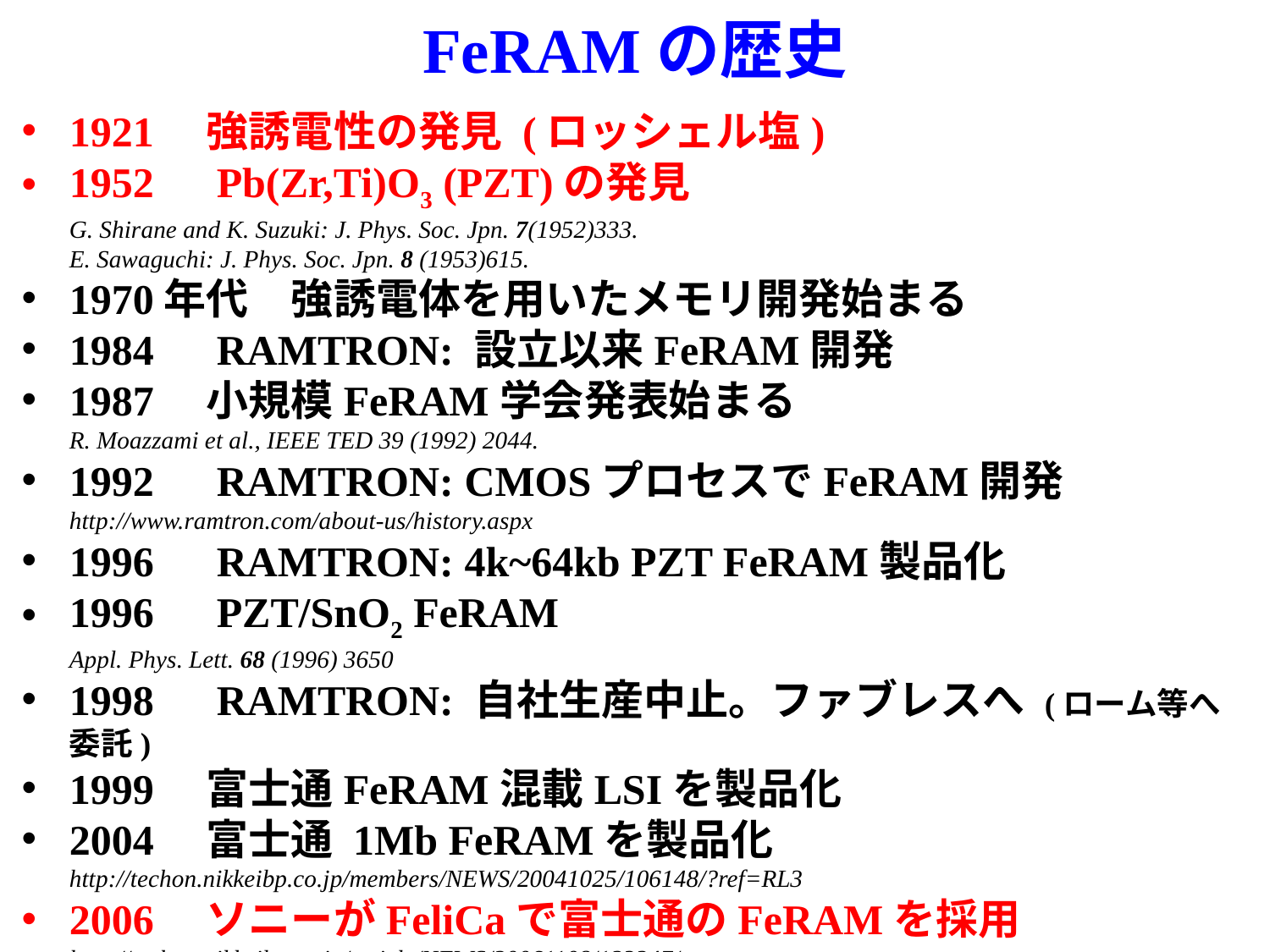

# FeRAMの歴史

1921　強誘電性の発見 (ロッシェル塩)
1952　Pb(Zr,Ti)O3 (PZT)の発見
G. Shirane and K. Suzuki: J. Phys. Soc. Jpn. 7(1952)333.
E. Sawaguchi: J. Phys. Soc. Jpn. 8 (1953)615.
1970年代　強誘電体を用いたメモリ開発始まる
1984　RAMTRON: 設立以来FeRAM開発
1987　小規模FeRAM学会発表始まる
R. Moazzami et al., IEEE TED 39 (1992) 2044.
1992　RAMTRON: CMOSプロセスでFeRAM開発
http://www.ramtron.com/about-us/history.aspx
1996　RAMTRON: 4k~64kb PZT FeRAM製品化
1996　PZT/SnO2 FeRAM
Appl. Phys. Lett. 68 (1996) 3650
1998　RAMTRON: 自社生産中止。ファブレスへ (ローム等へ委託)
1999　富士通FeRAM混載LSIを製品化
2004　富士通 1Mb FeRAMを製品化
http://techon.nikkeibp.co.jp/members/NEWS/20041025/106148/?ref=RL3
2006　ソニーがFeliCaで富士通のFeRAMを採用
http://techon.nikkeibp.co.jp/article/NEWS/20061108/123247/